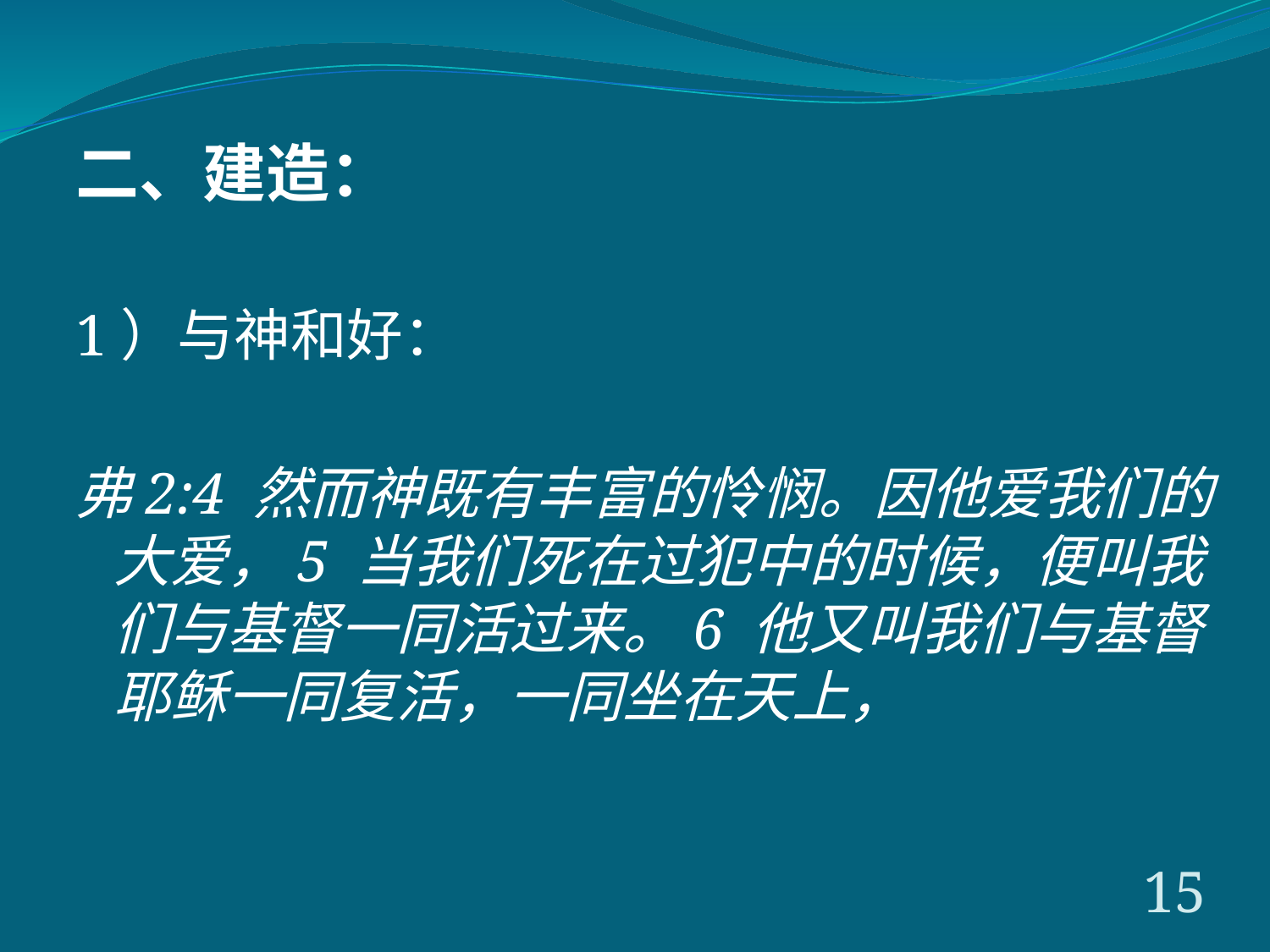

二、建造：

1）与神和好：

弗2:4 然而神既有丰富的怜悯。因他爱我们的大爱，5 当我们死在过犯中的时候，便叫我们与基督一同活过来。6 他又叫我们与基督耶稣一同复活，一同坐在天上，

15